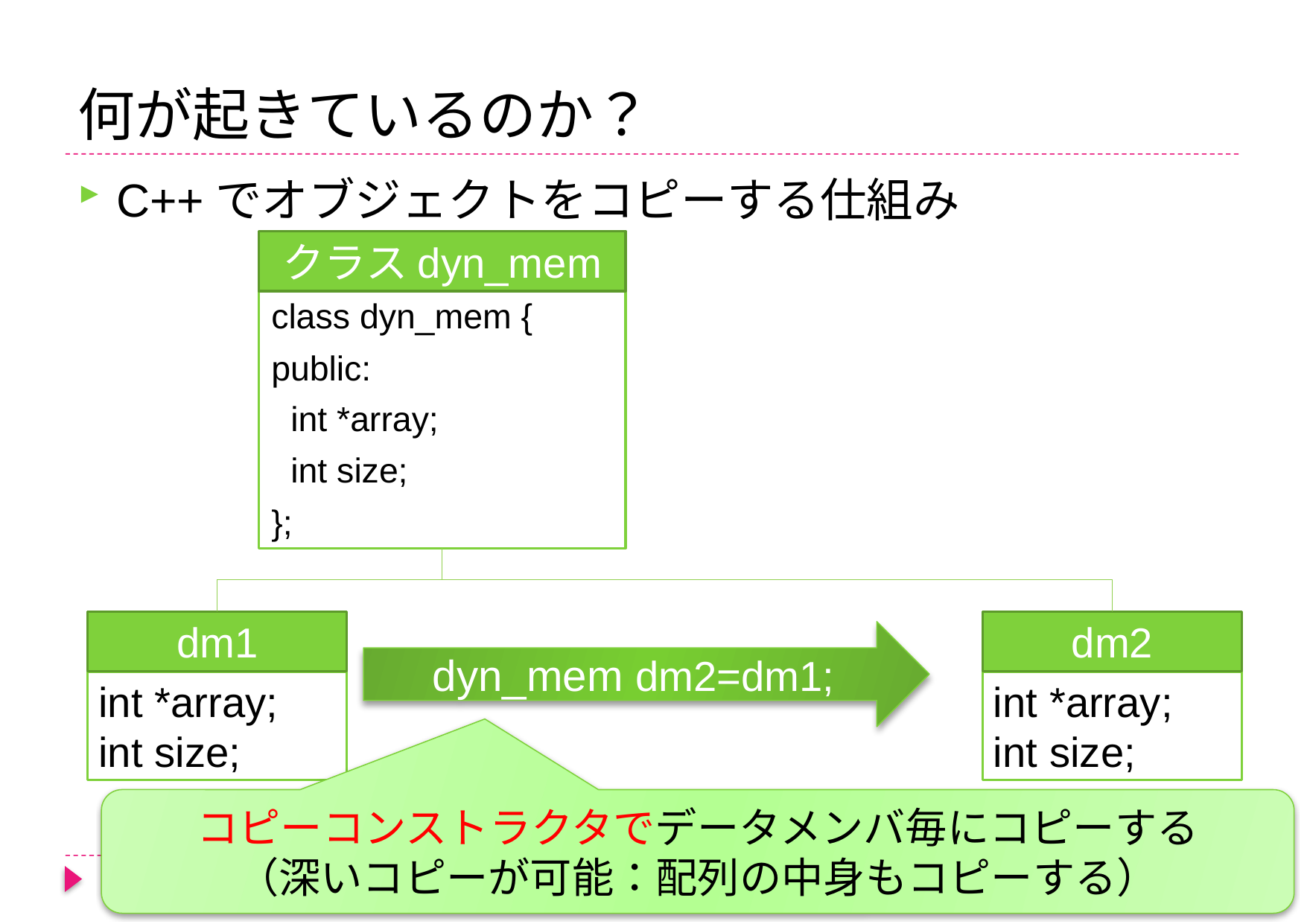

# 何が起きているのか？
C++でオブジェクトをコピーする仕組み

クラスdyn_mem
class dyn_mem {
public:
  int *array;
  int size;
};
dm1
dm2
dyn_mem dm2=dm1;
int *array;
int size;
int *array;
int size;
コピーコンストラクタでデータメンバ毎にコピーする
（深いコピーが可能：配列の中身もコピーする）
33